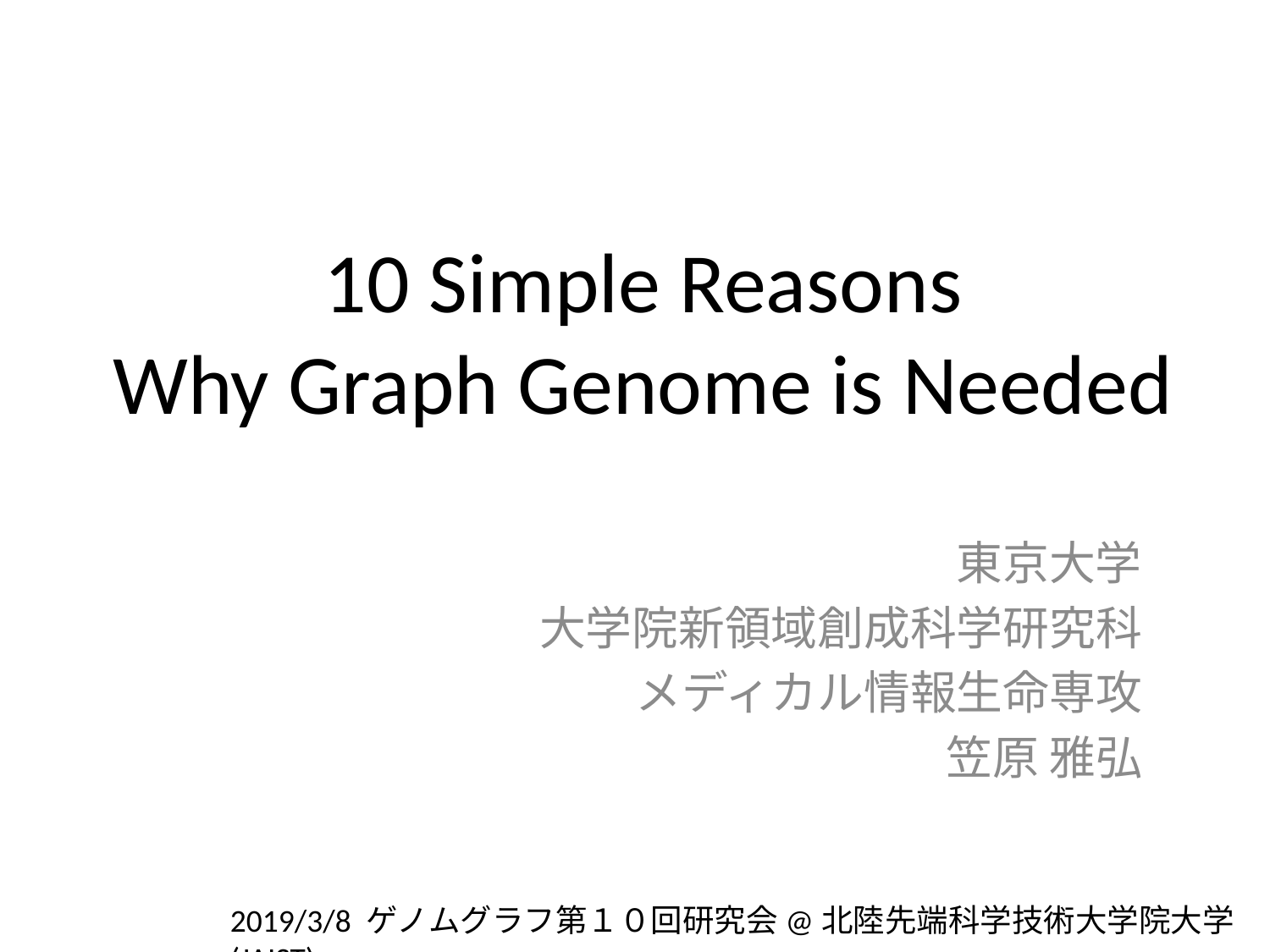

# 10 Simple Reasons Why Graph Genome is Needed
東京大学
大学院新領域創成科学研究科
メディカル情報生命専攻
笠原 雅弘
2019/3/8 ゲノムグラフ第１０回研究会@北陸先端科学技術大学院大学(JAIST)